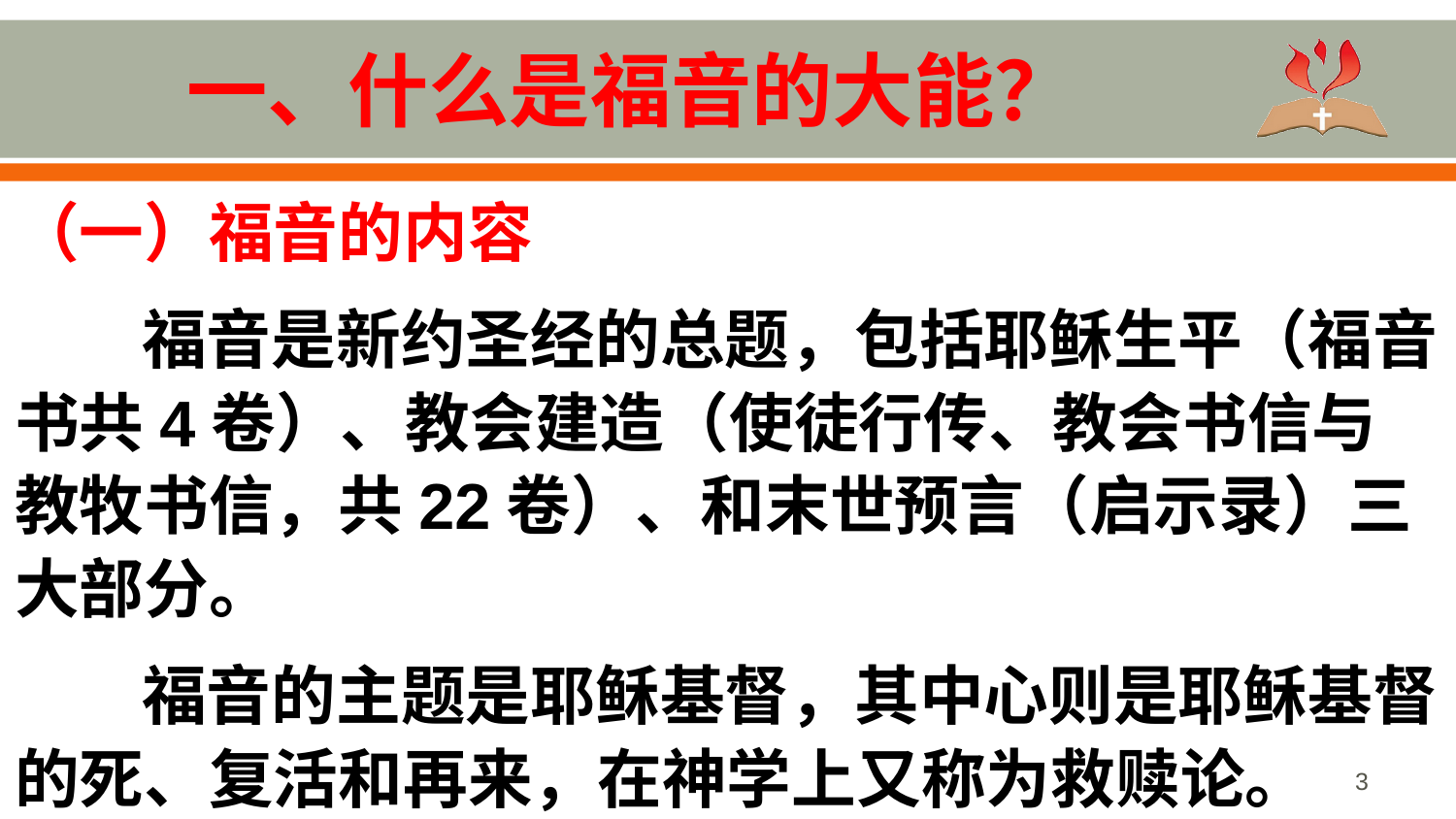

# 一、什么是福音的大能？
（一）福音的内容
福音是新约圣经的总题，包括耶稣生平（福音书共4卷）、教会建造（使徒行传、教会书信与教牧书信，共22卷）、和末世预言（启示录）三大部分。
福音的主题是耶稣基督，其中心则是耶稣基督的死、复活和再来，在神学上又称为救赎论。

3